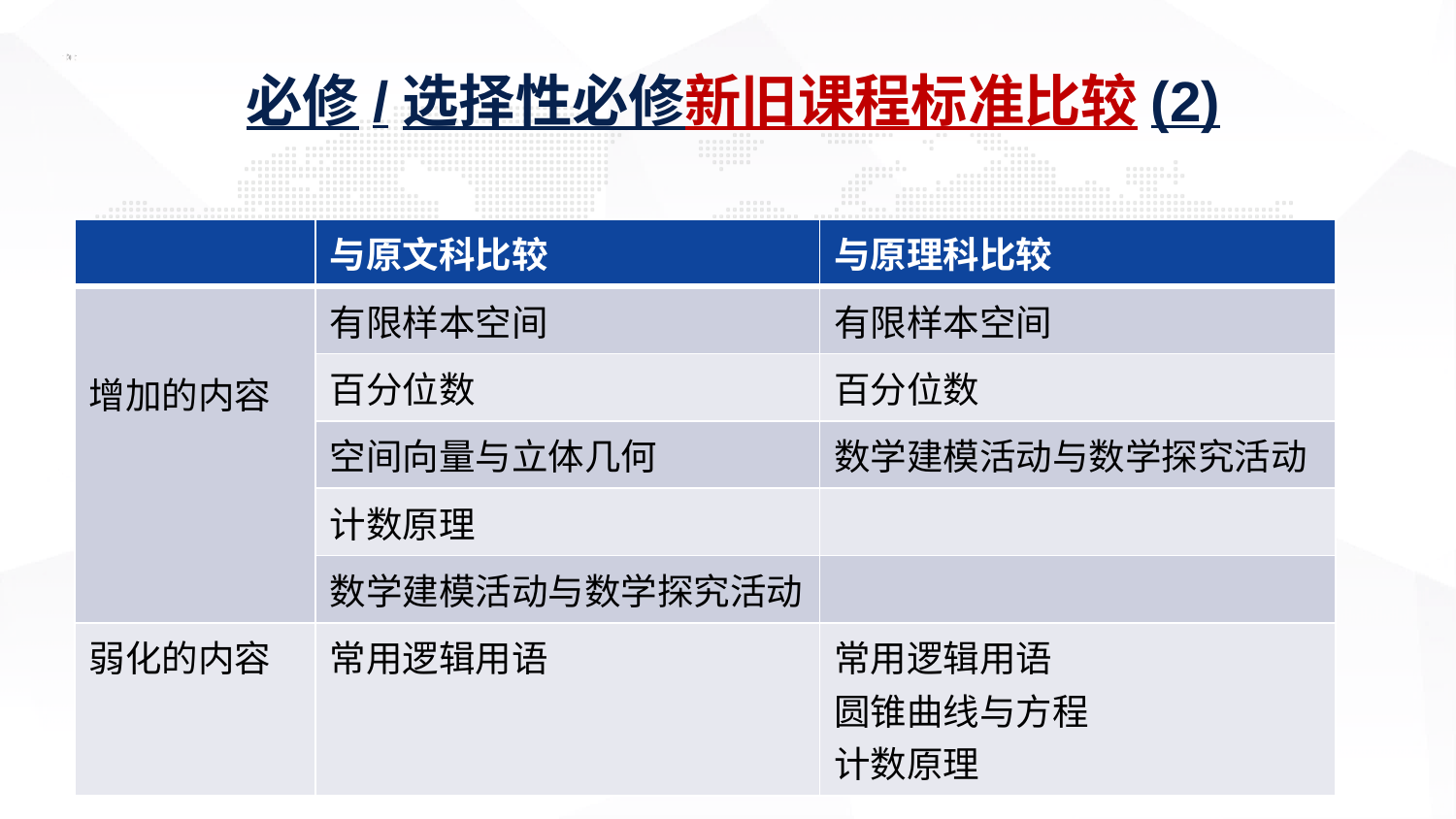

必修/选择性必修新旧课程标准比较(2)
|  | 与原文科比较 | 与原理科比较 |
| --- | --- | --- |
| 增加的内容 | 有限样本空间 | 有限样本空间 |
|  | 百分位数 | 百分位数 |
|  | 空间向量与立体几何 | 数学建模活动与数学探究活动 |
|  | 计数原理 |  |
|  | 数学建模活动与数学探究活动 |  |
| 弱化的内容 | 常用逻辑用语 | 常用逻辑用语 圆锥曲线与方程 计数原理 |